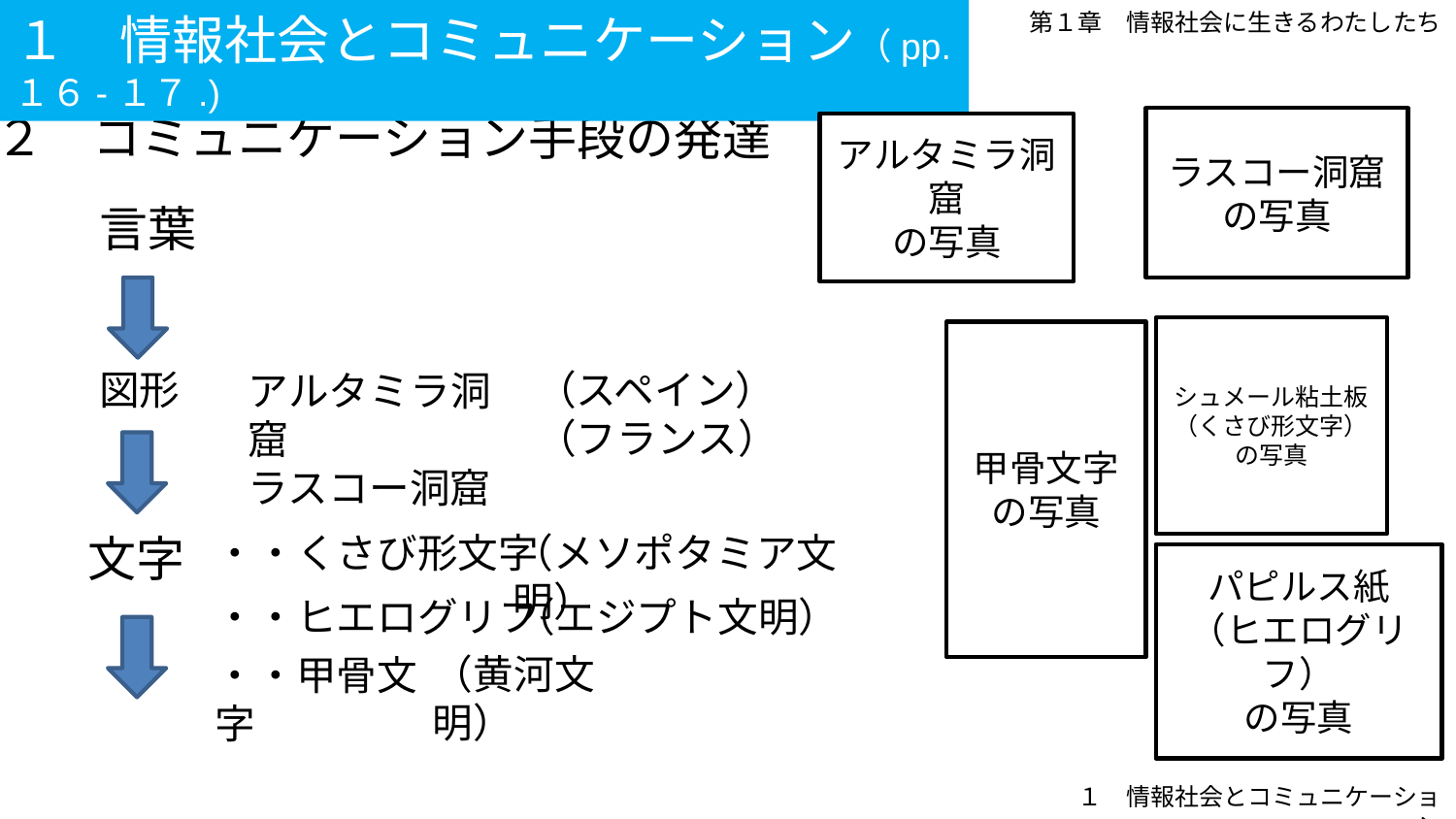

１　情報社会とコミュニケーション（pp.１６-１７.)
第１章　情報社会に生きるわたしたち
２　コミュニケーション手段の発達
ラスコー洞窟
の写真
アルタミラ洞窟
の写真
言葉

シュメール粘土板
（くさび形文字）
の写真
甲骨文字の写真
図形
（スペイン）
（フランス）
アルタミラ洞窟
ラスコー洞窟

文字
・・くさび形文字
（メソポタミア文明）
・・ヒエログリフ
（エジプト文明）
（黄河文明）
・・甲骨文字
パピルス紙
（ヒエログリフ）
の写真

１　情報社会とコミュニケーション